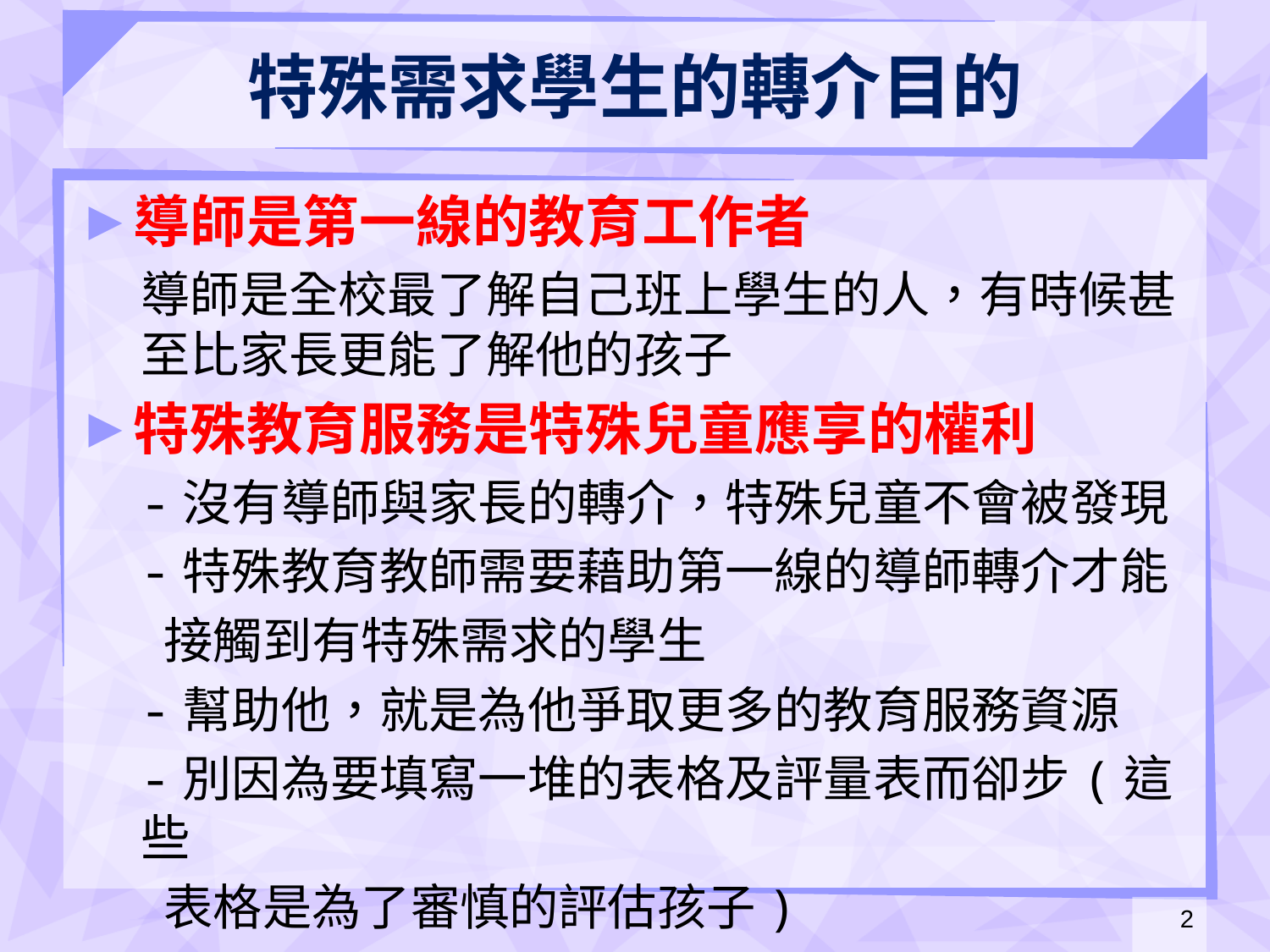

# 特殊需求學生的轉介目的
導師是第一線的教育工作者
導師是全校最了解自己班上學生的人，有時候甚至比家長更能了解他的孩子
特殊教育服務是特殊兒童應享的權利
-沒有導師與家長的轉介，特殊兒童不會被發現
-特殊教育教師需要藉助第一線的導師轉介才能
 接觸到有特殊需求的學生
-幫助他，就是為他爭取更多的教育服務資源
-別因為要填寫一堆的表格及評量表而卻步(這些
 表格是為了審慎的評估孩子)

2